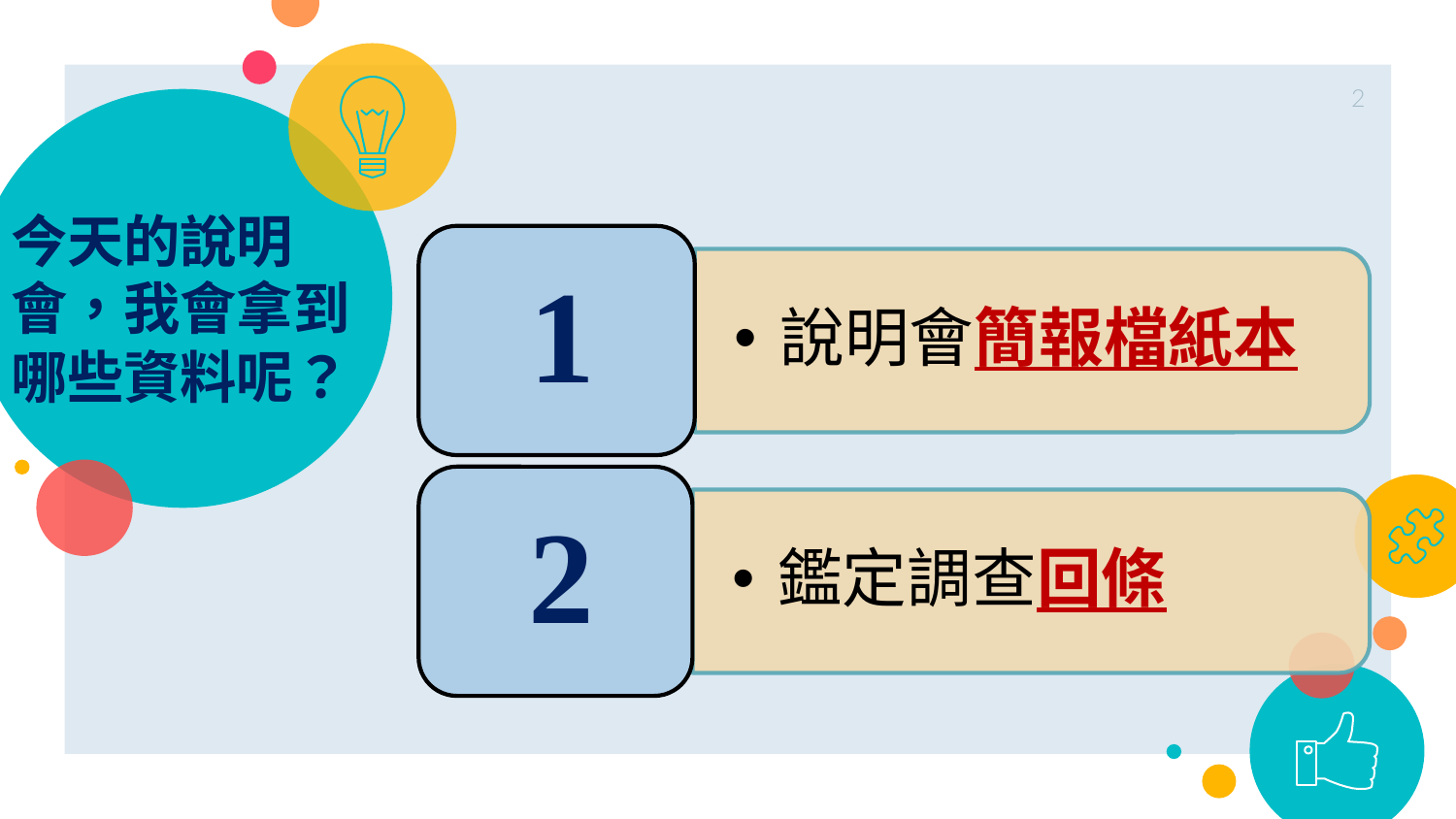

2
# 今天的說明會，我會拿到哪些資料呢？
說明會簡報檔紙本
1
鑑定調查回條
2